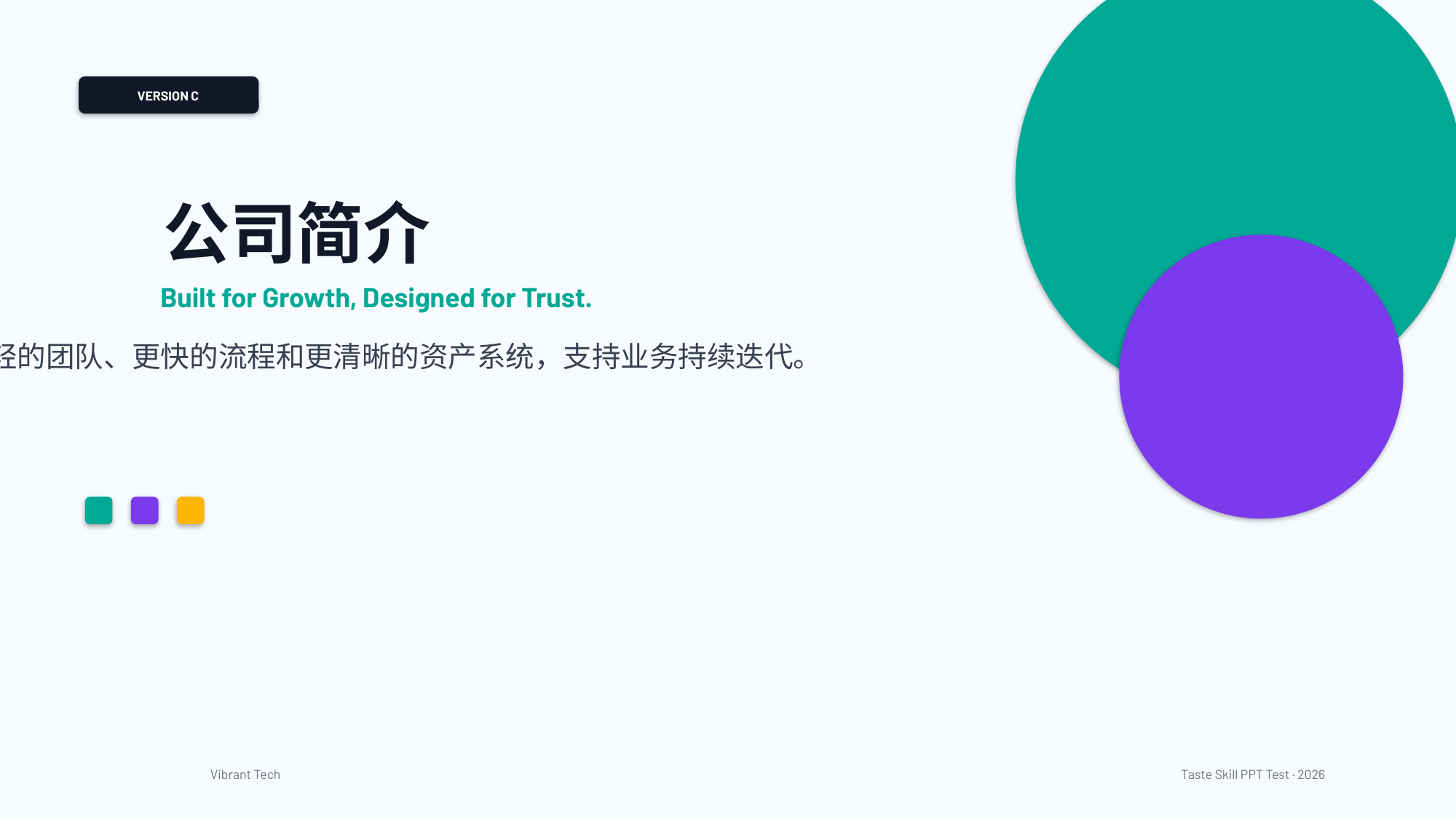

VERSION C
公司简介

Built for Growth, Designed for Trust.
用更轻的团队、更快的流程和更清晰的资产系统，支持业务持续迭代。

Vibrant Tech
Taste Skill PPT Test · 2026